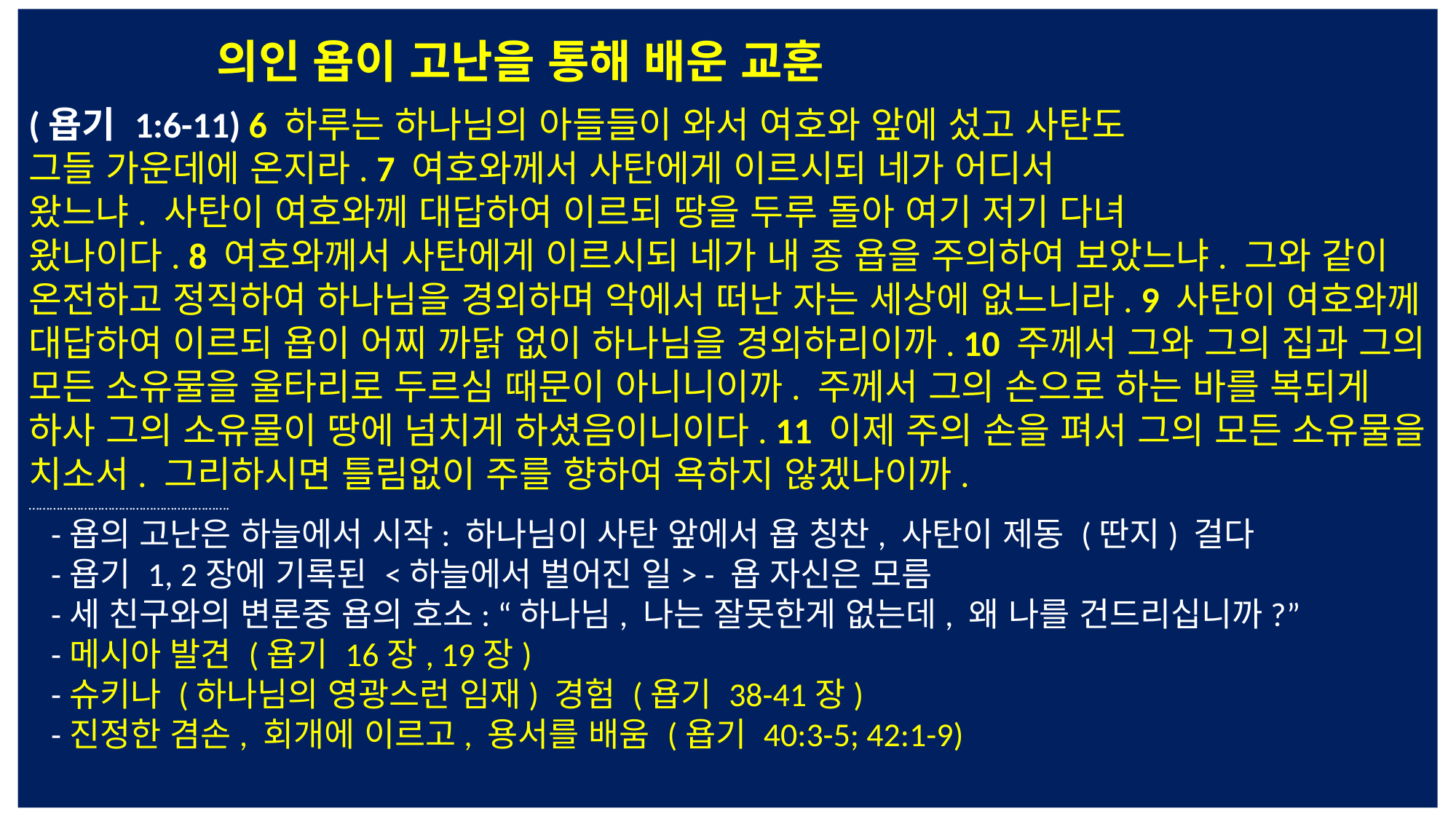

의인 욥이 고난을 통해 배운 교훈

(욥기 1:6-11) 6 하루는 하나님의 아들들이 와서 여호와 앞에 섰고 사탄도
그들 가운데에 온지라. 7 여호와께서 사탄에게 이르시되 네가 어디서
왔느냐. 사탄이 여호와께 대답하여 이르되 땅을 두루 돌아 여기 저기 다녀
왔나이다. 8 여호와께서 사탄에게 이르시되 네가 내 종 욥을 주의하여 보았느냐. 그와 같이 온전하고 정직하여 하나님을 경외하며 악에서 떠난 자는 세상에 없느니라. 9 사탄이 여호와께 대답하여 이르되 욥이 어찌 까닭 없이 하나님을 경외하리이까. 10 주께서 그와 그의 집과 그의 모든 소유물을 울타리로 두르심 때문이 아니니이까. 주께서 그의 손으로 하는 바를 복되게 하사 그의 소유물이 땅에 넘치게 하셨음이니이다. 11 이제 주의 손을 펴서 그의 모든 소유물을 치소서. 그리하시면 틀림없이 주를 향하여 욕하지 않겠나이까.
………………………………………………….
   -욥의 고난은 하늘에서 시작: 하나님이 사탄 앞에서 욥 칭찬, 사탄이 제동 (딴지) 걸다
   -욥기 1, 2장에 기록된 <하늘에서 벌어진 일> - 욥 자신은 모름
   -세 친구와의 변론중 욥의 호소: “하나님, 나는 잘못한게 없는데, 왜 나를 건드리십니까?”
   -메시아 발견 (욥기 16장, 19장)
   -슈키나 (하나님의 영광스런 임재) 경험 (욥기 38-41장)
   -진정한 겸손, 회개에 이르고, 용서를 배움 (욥기 40:3-5; 42:1-9)